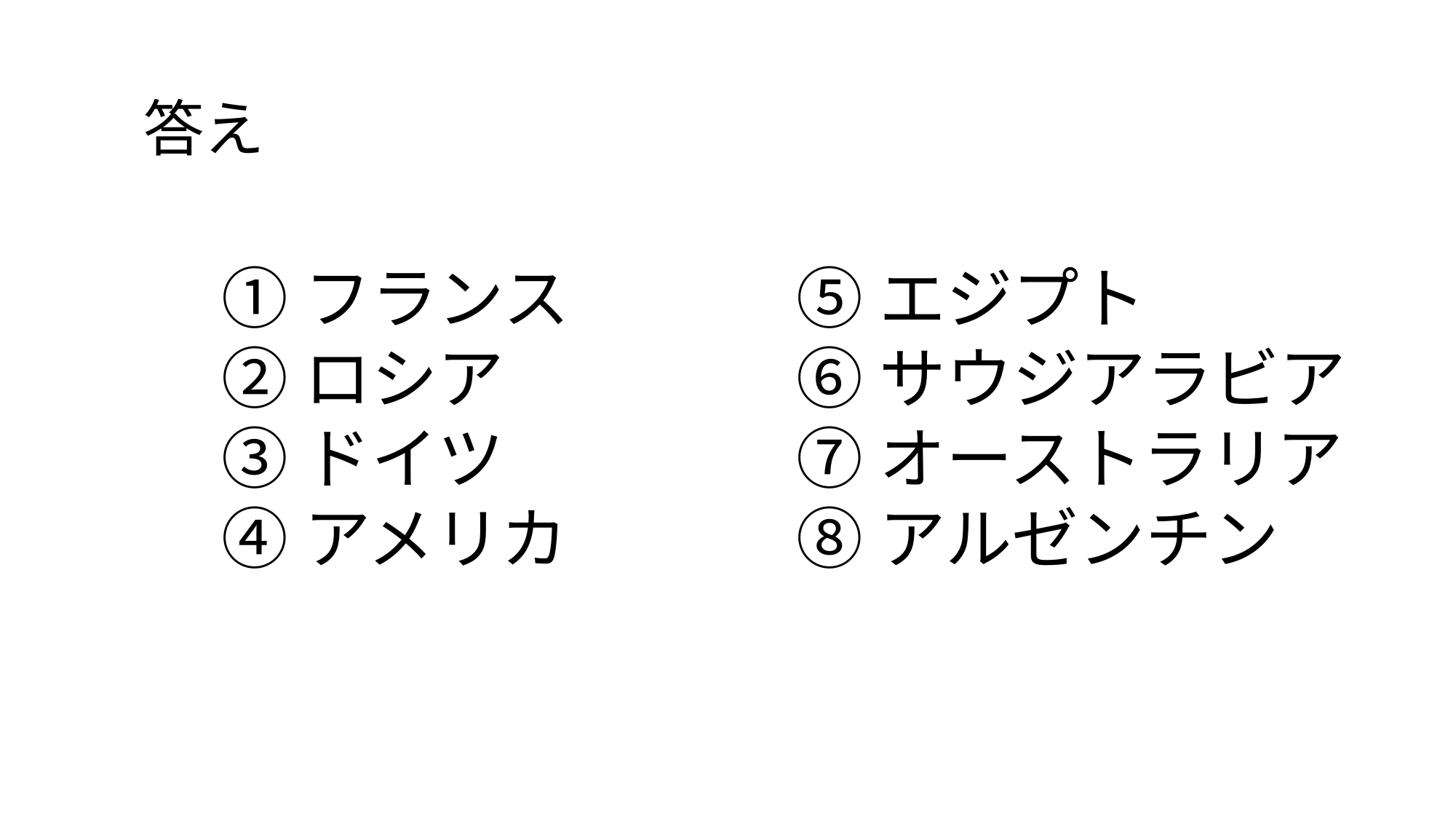

答え
①フランス
②ロシア
③ドイツ
④アメリカ
⑤エジプト
⑥サウジアラビア
⑦オーストラリア
⑧アルゼンチン